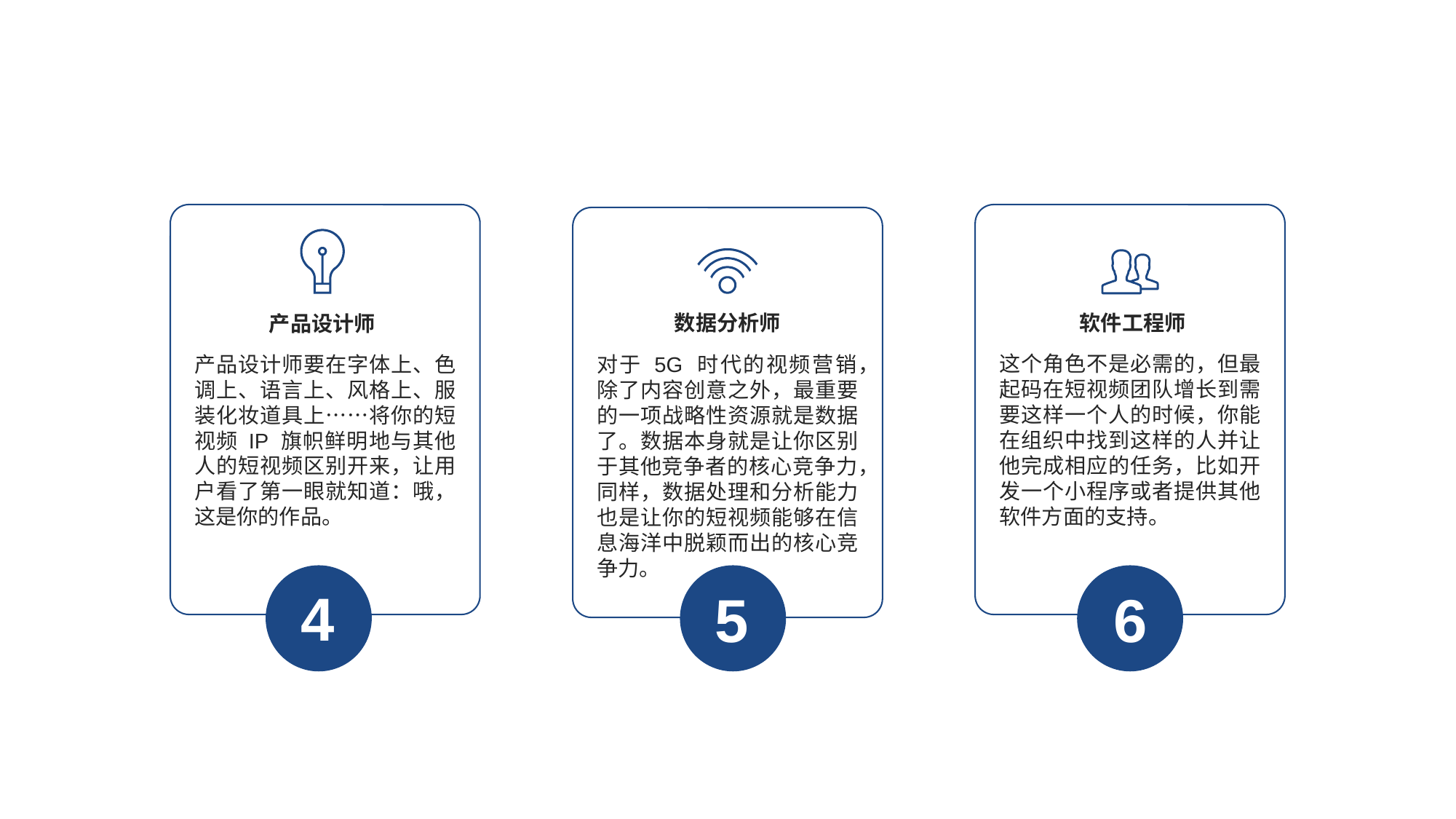

数据分析师
软件工程师
产品设计师
这个角色不是必需的，但最起码在短视频团队增长到需要这样一个人的时候，你能在组织中找到这样的人并让他完成相应的任务，比如开发一个小程序或者提供其他软件方面的支持。
产品设计师要在字体上、色调上、语言上、风格上、服装化妆道具上……将你的短视频 IP 旗帜鲜明地与其他人的短视频区别开来，让用户看了第一眼就知道：哦，这是你的作品。
对于 5G 时代的视频营销，除了内容创意之外，最重要的一项战略性资源就是数据了。数据本身就是让你区别于其他竞争者的核心竞争力，同样，数据处理和分析能力也是让你的短视频能够在信息海洋中脱颖而出的核心竞争力。

4
5
6